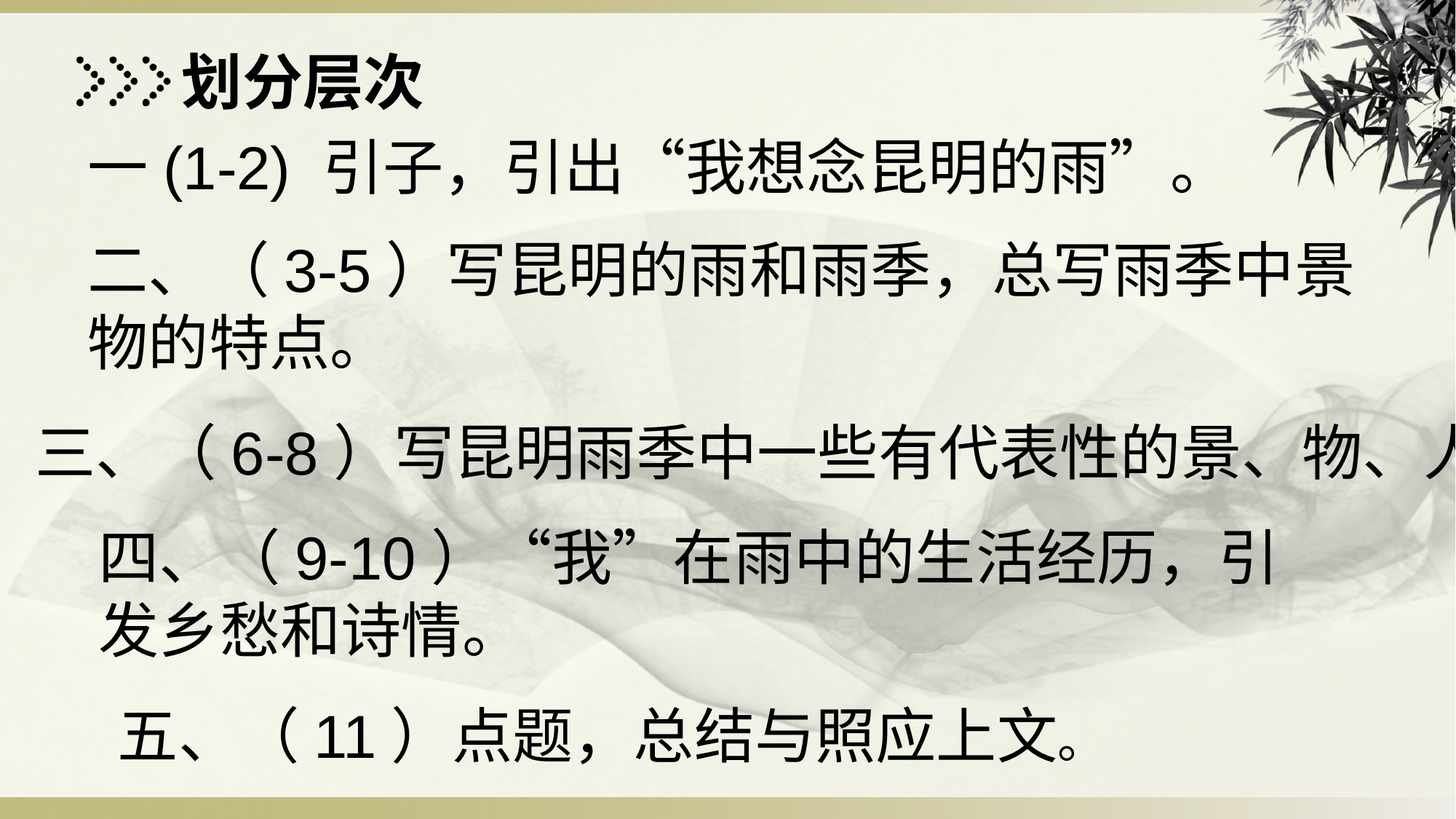

# 划分层次
一(1-2) 引子，引出“我想念昆明的雨”。
二、（3-5）写昆明的雨和雨季，总写雨季中景物的特点。
三、（6-8）写昆明雨季中一些有代表性的景、物、人。
四、（9-10）“我”在雨中的生活经历，引发乡愁和诗情。
五、（11）点题，总结与照应上文。